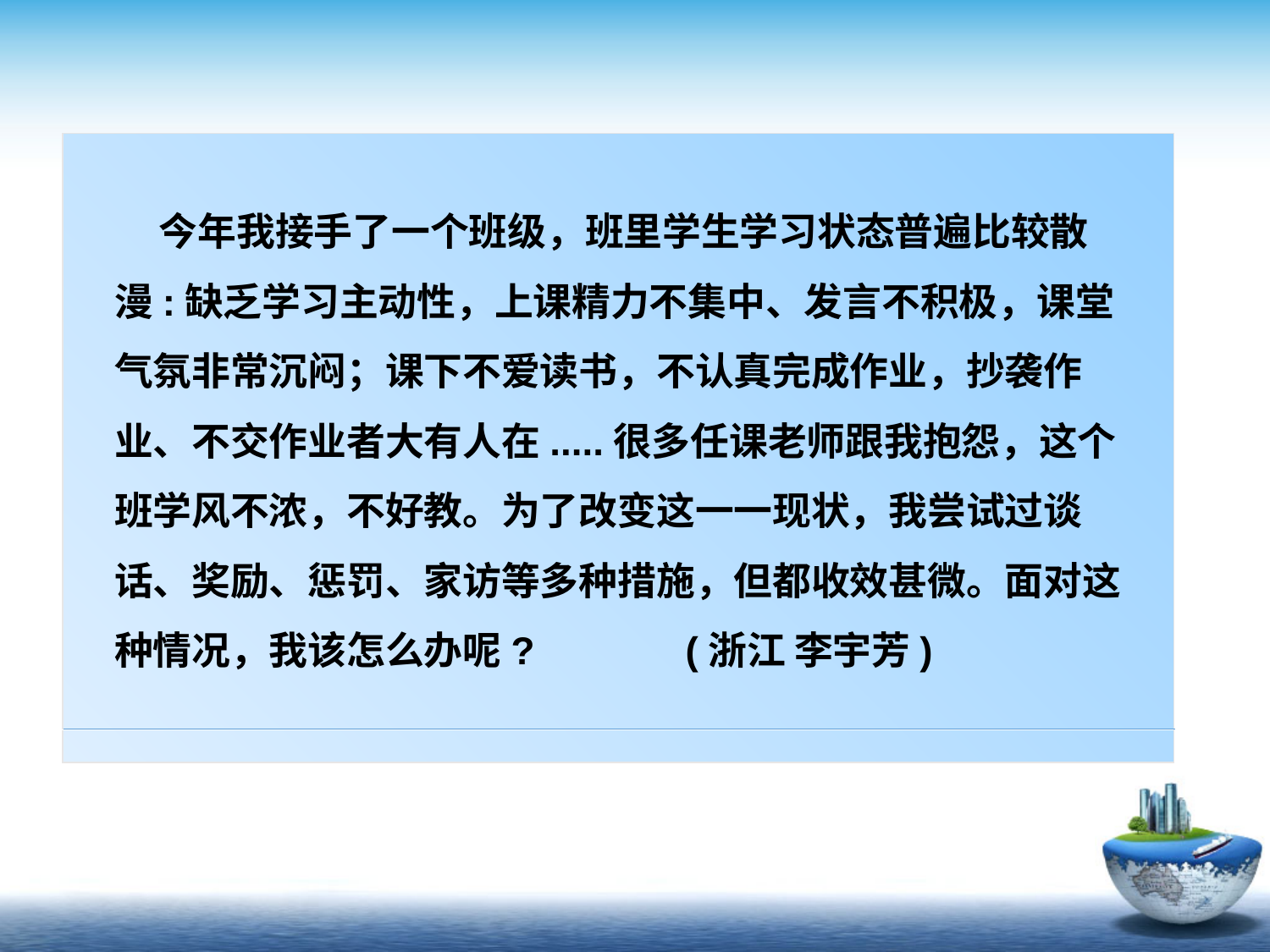

今年我接手了一个班级，班里学生学习状态普遍比较散漫:缺乏学习主动性，上课精力不集中、发言不积极，课堂气氛非常沉闷；课下不爱读书，不认真完成作业，抄袭作业、不交作业者大有人在.....很多任课老师跟我抱怨，这个班学风不浓，不好教。为了改变这一一现状，我尝试过谈话、奖励、惩罚、家访等多种措施，但都收效甚微。面对这种情况，我该怎么办呢?              (浙江 李宇芳)